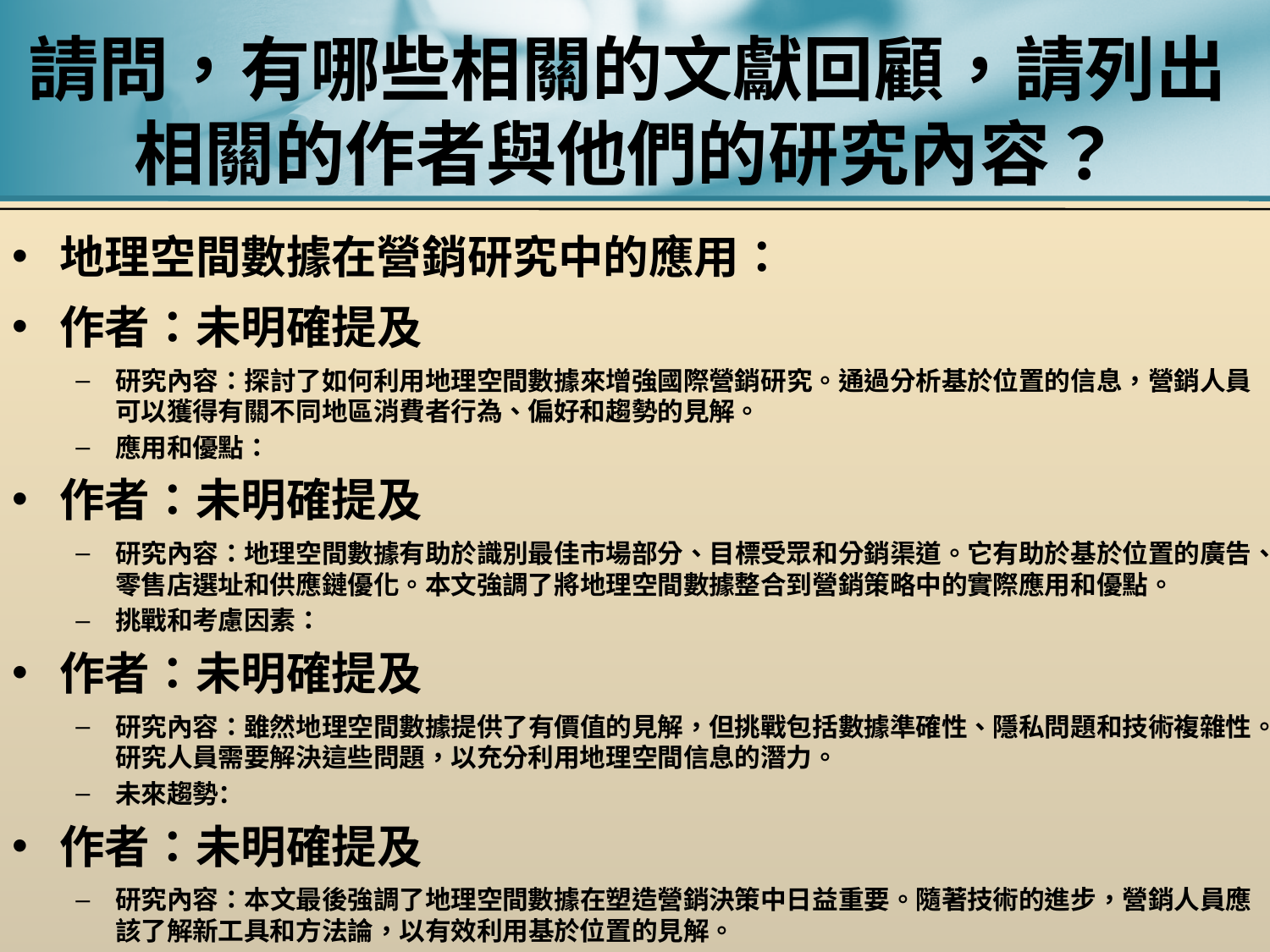

# 請問，有哪些相關的文獻回顧，請列出相關的作者與他們的研究內容？
地理空間數據在營銷研究中的應用：
作者：未明確提及
研究內容：探討了如何利用地理空間數據來增強國際營銷研究。通過分析基於位置的信息，營銷人員可以獲得有關不同地區消費者行為、偏好和趨勢的見解。
應用和優點：
作者：未明確提及
研究內容：地理空間數據有助於識別最佳市場部分、目標受眾和分銷渠道。它有助於基於位置的廣告、零售店選址和供應鏈優化。本文強調了將地理空間數據整合到營銷策略中的實際應用和優點。
挑戰和考慮因素：
作者：未明確提及
研究內容：雖然地理空間數據提供了有價值的見解，但挑戰包括數據準確性、隱私問題和技術複雜性。研究人員需要解決這些問題，以充分利用地理空間信息的潛力。
未來趨勢：
作者：未明確提及
研究內容：本文最後強調了地理空間數據在塑造營銷決策中日益重要。隨著技術的進步，營銷人員應該了解新工具和方法論，以有效利用基於位置的見解。